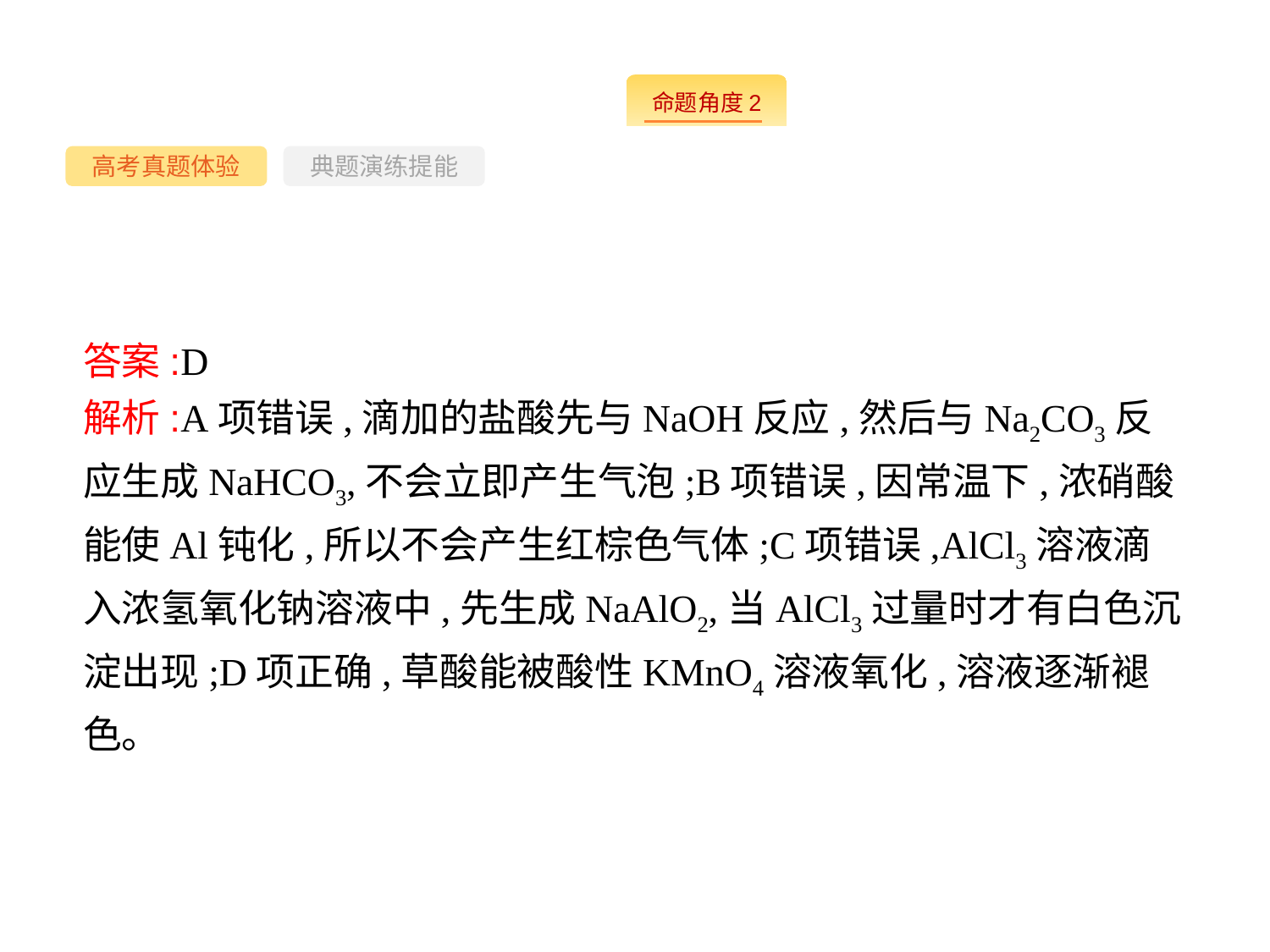

-42-
高考真题体验
典题演练提能
答案:D
解析:A项错误,滴加的盐酸先与NaOH反应,然后与Na2CO3反应生成NaHCO3,不会立即产生气泡;B项错误,因常温下,浓硝酸能使Al钝化,所以不会产生红棕色气体;C项错误,AlCl3溶液滴入浓氢氧化钠溶液中,先生成NaAlO2,当AlCl3过量时才有白色沉淀出现;D项正确,草酸能被酸性KMnO4溶液氧化,溶液逐渐褪色。